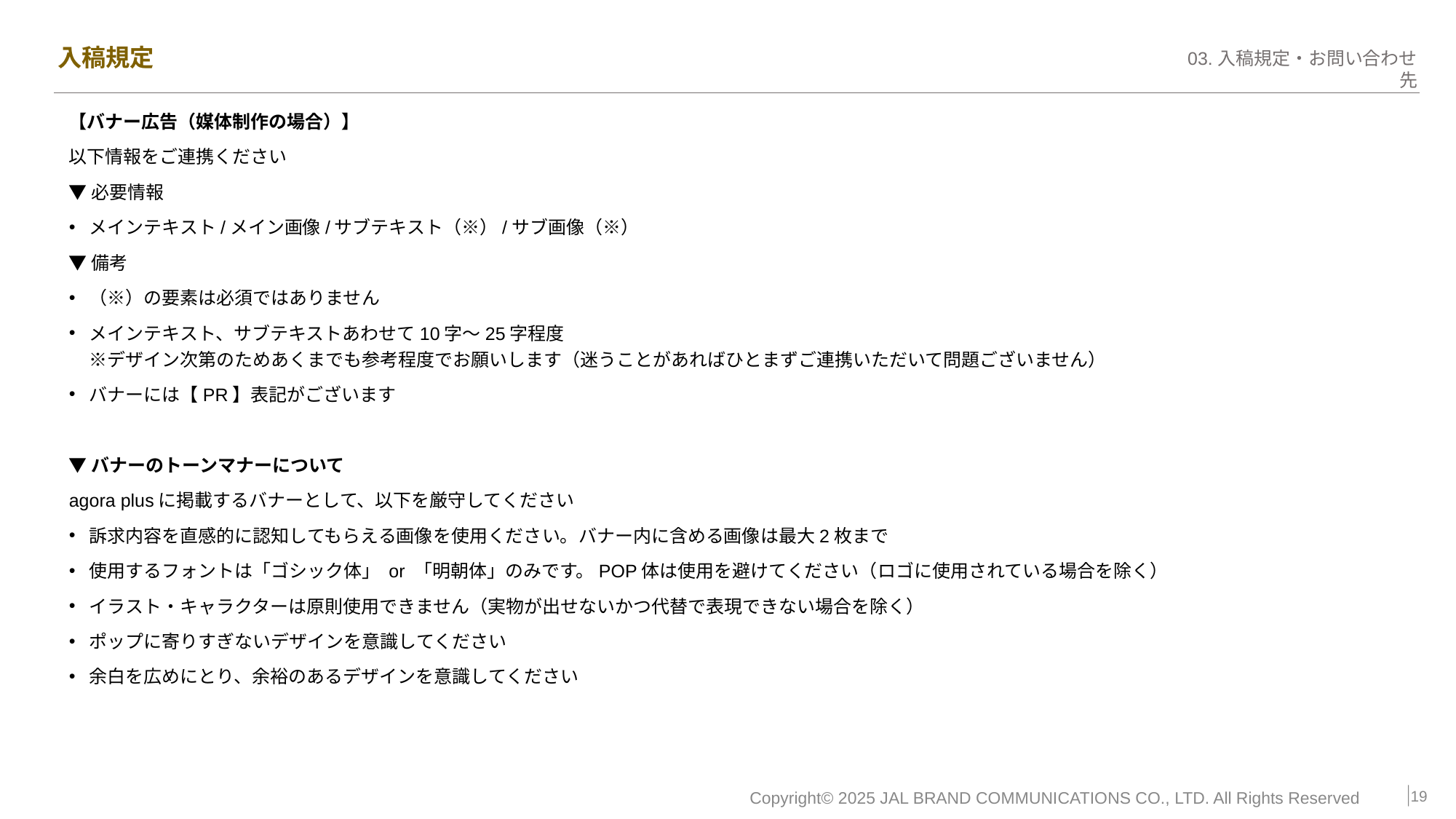

入稿規定
【バナー広告（媒体制作の場合）】
以下情報をご連携ください
▼必要情報
メインテキスト/メイン画像/サブテキスト（※）/サブ画像（※）
▼備考
（※）の要素は必須ではありません
メインテキスト、サブテキストあわせて10字～25字程度
※デザイン次第のためあくまでも参考程度でお願いします（迷うことがあればひとまずご連携いただいて問題ございません）
バナーには【PR】表記がございます

▼バナーのトーンマナーについて
agora plusに掲載するバナーとして、以下を厳守してください
訴求内容を直感的に認知してもらえる画像を使用ください。バナー内に含める画像は最大2枚まで
使用するフォントは「ゴシック体」 or 「明朝体」のみです。POP体は使用を避けてください（ロゴに使用されている場合を除く）
イラスト・キャラクターは原則使用できません（実物が出せないかつ代替で表現できない場合を除く）
ポップに寄りすぎないデザインを意識してください
余白を広めにとり、余裕のあるデザインを意識してください

19
Copyright© 2025 JAL BRAND COMMUNICATIONS CO., LTD. All Rights Reserved　　｜